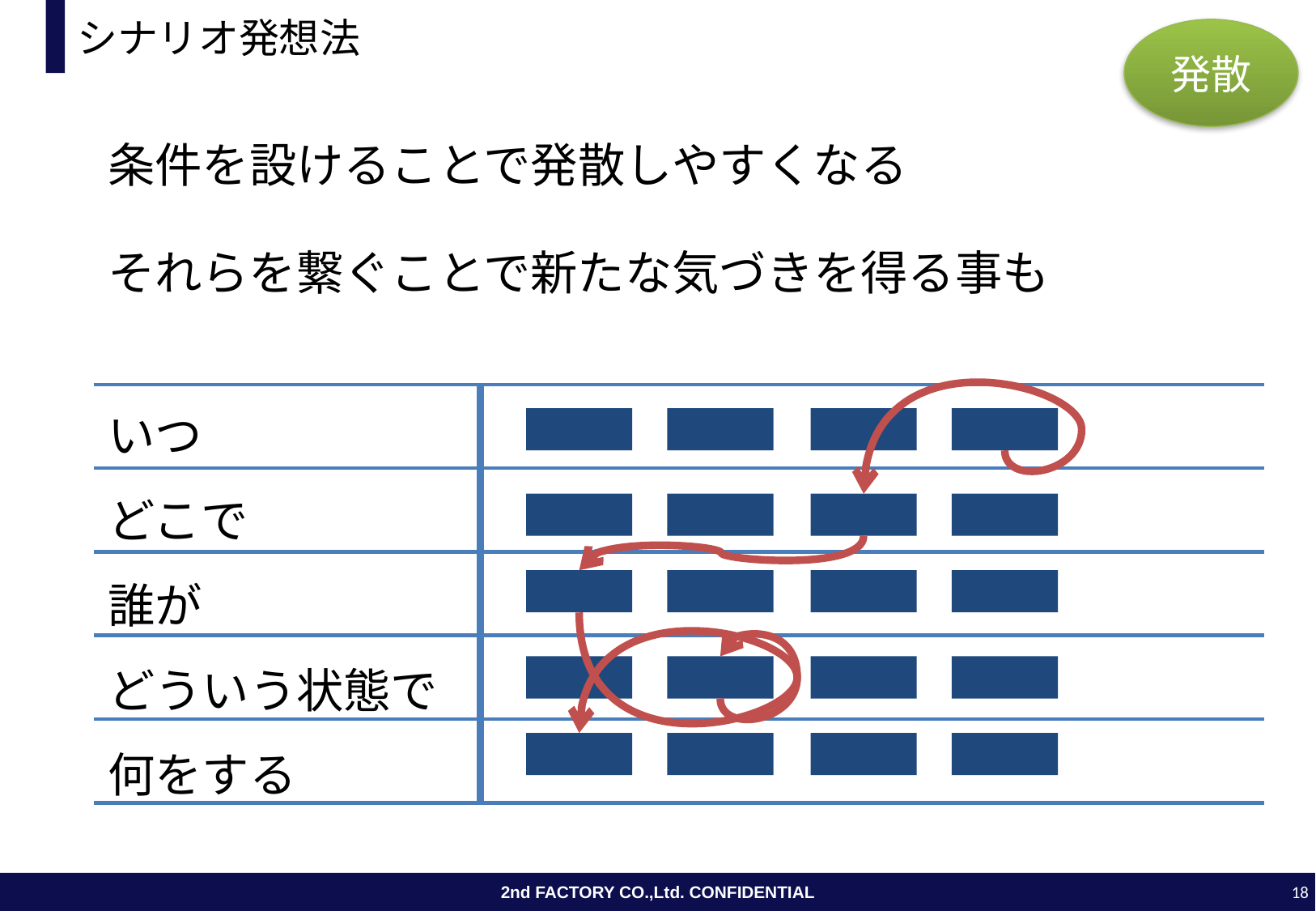

# シナリオ発想法
発散
条件を設けることで発散しやすくなる
それらを繋ぐことで新たな気づきを得る事も
いつ
どこで
誰が
どういう状態で
何をする